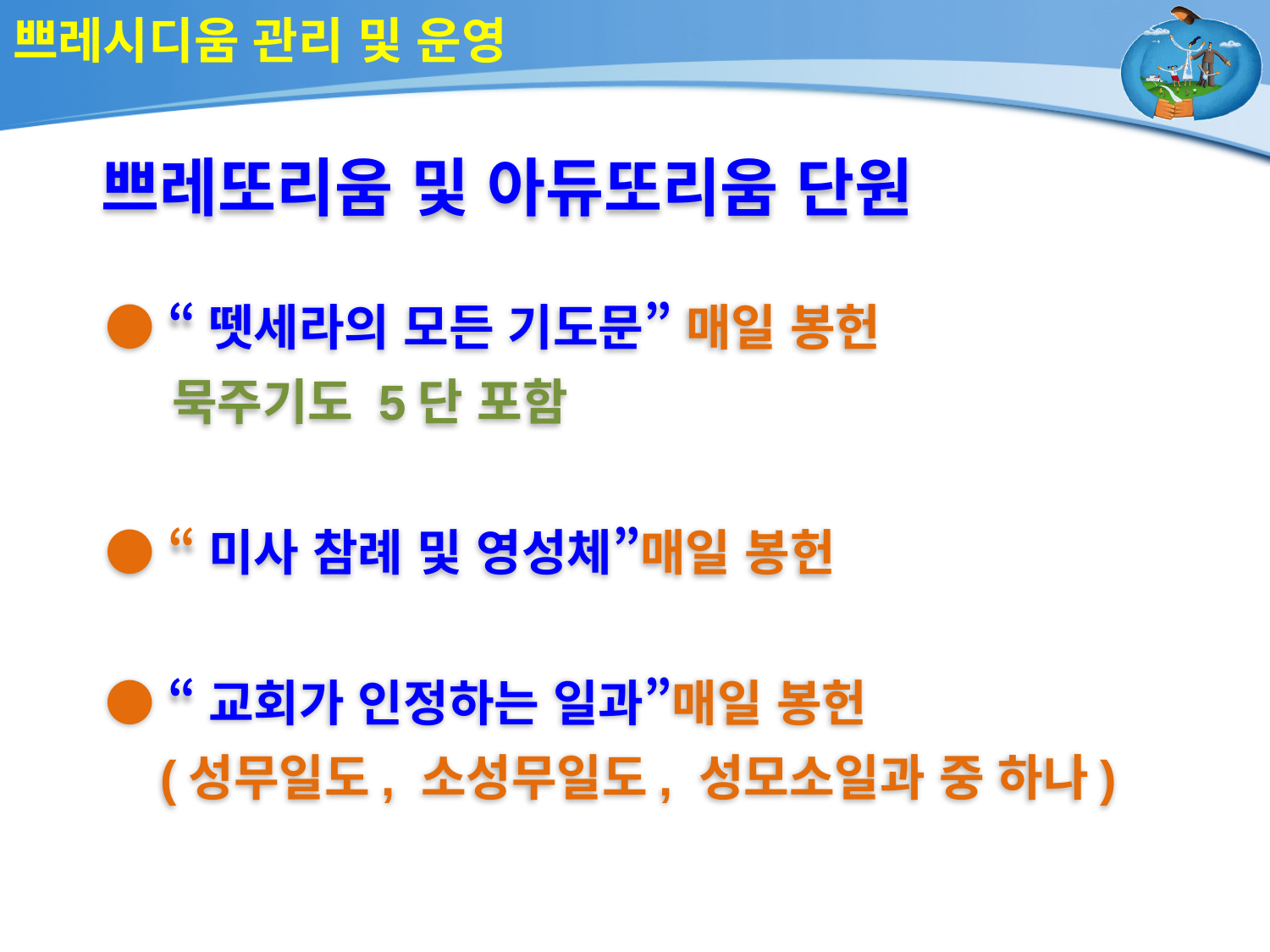

# 쁘레시디움 관리 및 운영
쁘레또리움 및 아듀또리움 단원
● “뗏세라의 모든 기도문” 매일 봉헌
    묵주기도 5단 포함

● “미사 참례 및 영성체”매일 봉헌

● “교회가 인정하는 일과”매일 봉헌
    (성무일도, 소성무일도, 성모소일과 중 하나)